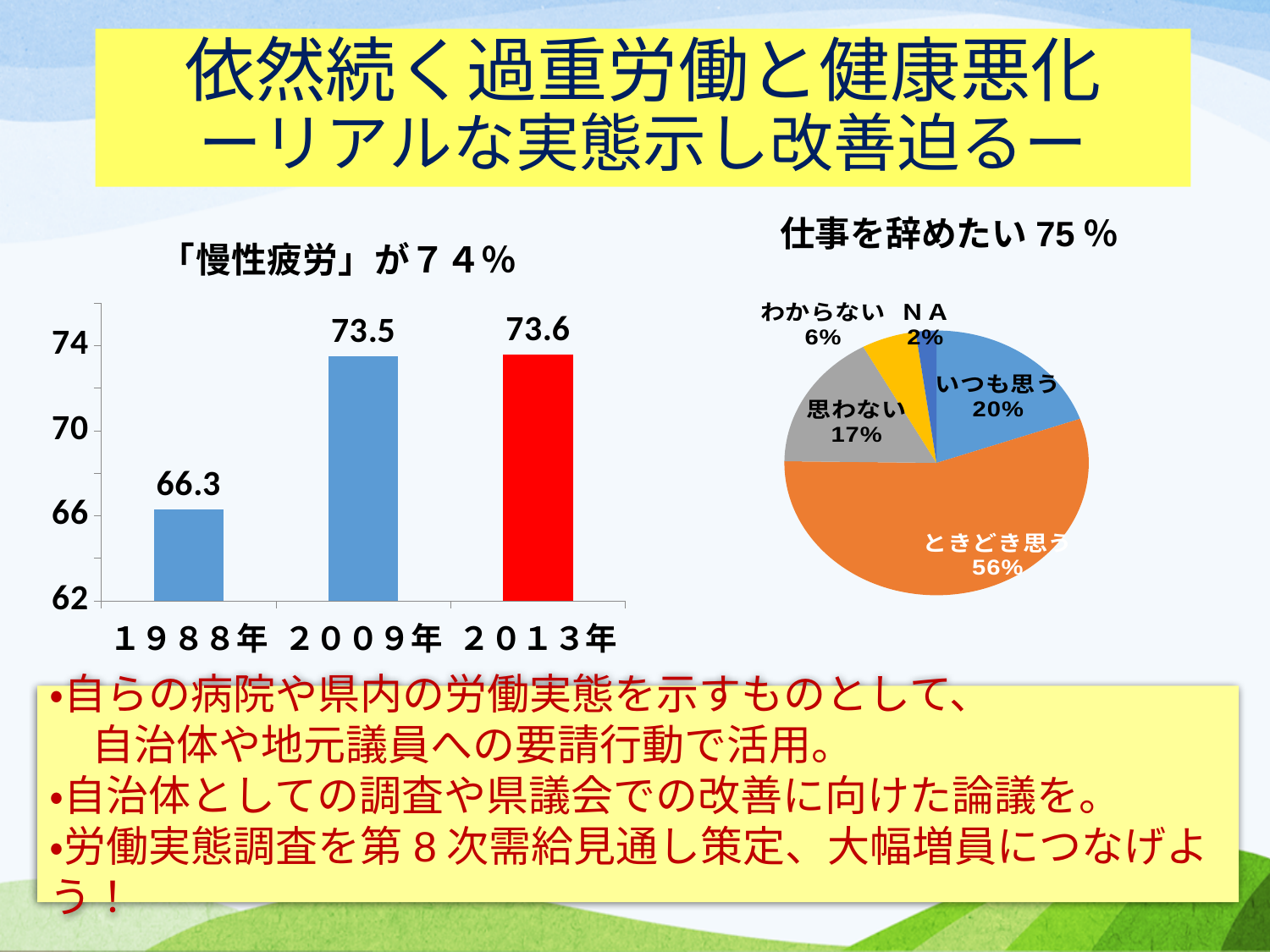

# 依然続く過重労働と健康悪化 ーリアルな実態示し改善迫るー

### Chart: 「慢性疲労」が７４％

| Category |  |
|---|---|
| １９８８年 | 66.3 |
| ２００９年 | 73.5 |
| ２０１３年 | 73.6 |
仕事を辞めたい75％

### Chart

| Category |  |
|---|---|
| いつも思う | 19.6 |
| ときどき思う | 55.6 |
| 思わない | 16.8 |
| わからない | 5.8 |
| ＮＡ | 2.2 |
・自らの病院や県内の労働実態を示すものとして、
　自治体や地元議員への要請行動で活用。
・自治体としての調査や県議会での改善に向けた論議を。
・労働実態調査を第8次需給見通し策定、大幅増員につなげよう！